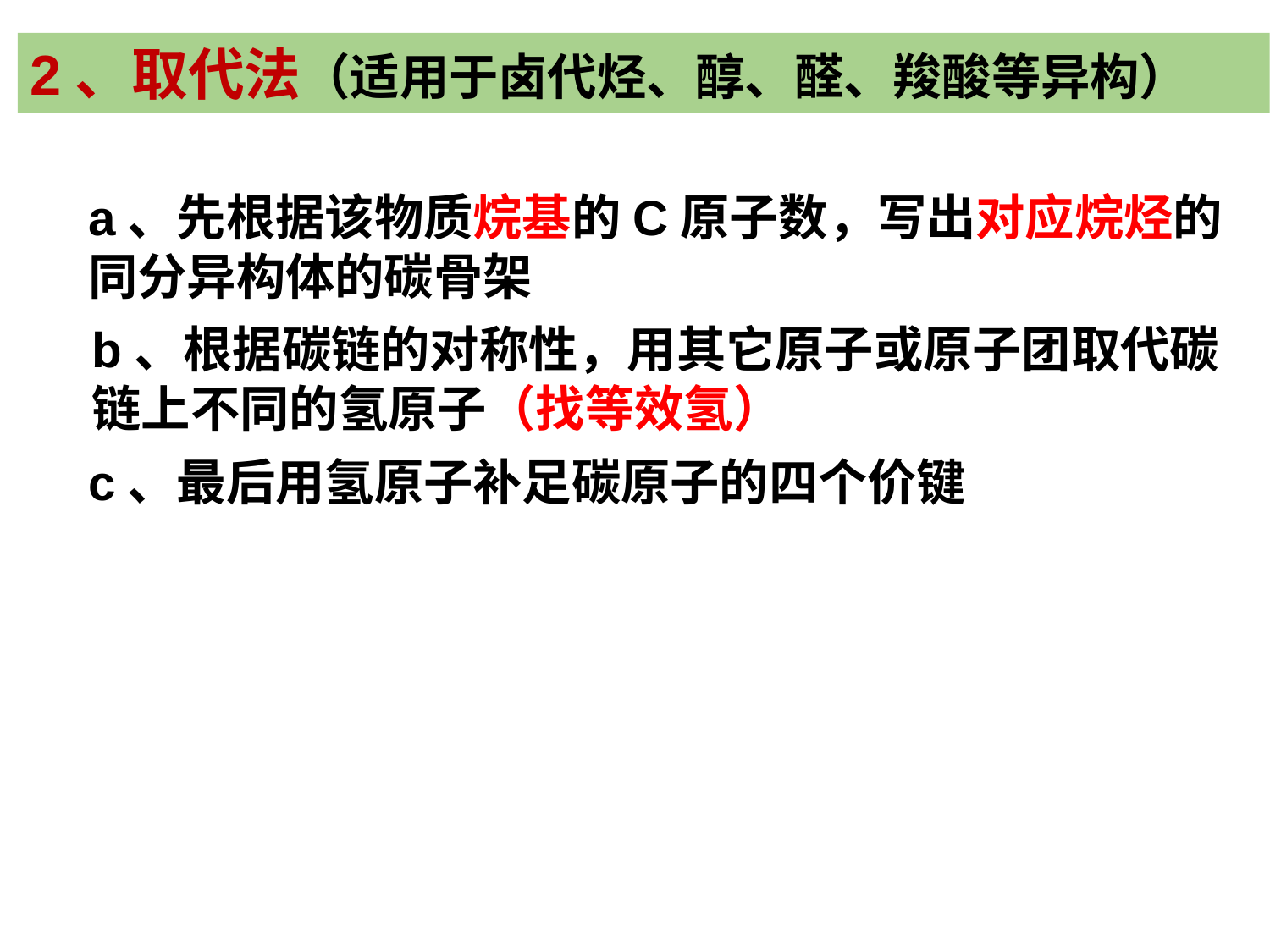

2、取代法（适用于卤代烃、醇、醛、羧酸等异构）
a、先根据该物质烷基的C原子数，写出对应烷烃的同分异构体的碳骨架
b、根据碳链的对称性，用其它原子或原子团取代碳链上不同的氢原子（找等效氢）
c、最后用氢原子补足碳原子的四个价键